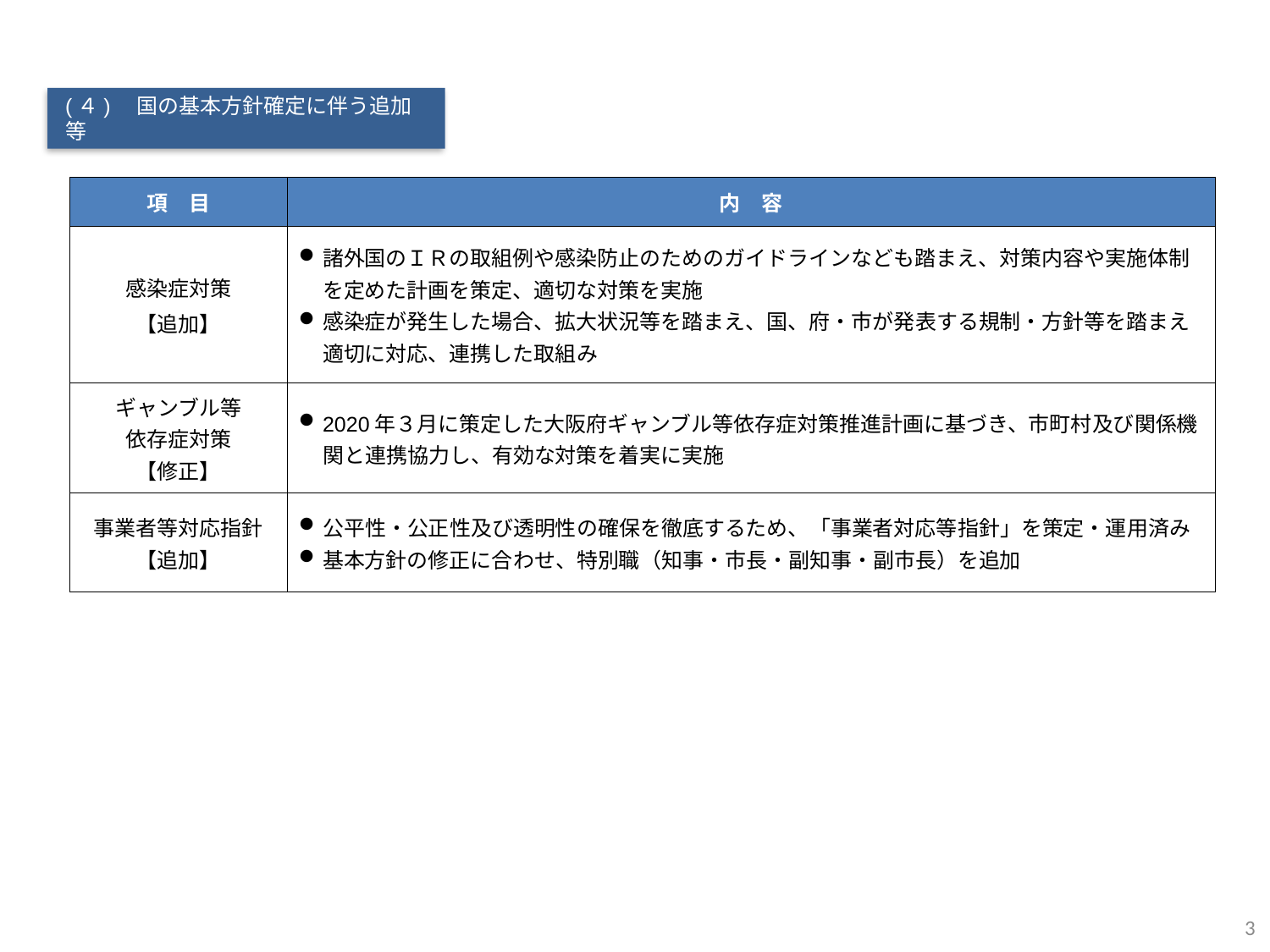

(４)　国の基本方針確定に伴う追加等

| 項　目 | 内　容 |
| --- | --- |
| 感染症対策 【追加】 | 諸外国のＩＲの取組例や感染防止のためのガイドラインなども踏まえ、対策内容や実施体制を定めた計画を策定、適切な対策を実施 感染症が発生した場合、拡大状況等を踏まえ、国、府・市が発表する規制・方針等を踏まえ適切に対応、連携した取組み |
| ギャンブル等 依存症対策 【修正】 | 2020年３月に策定した大阪府ギャンブル等依存症対策推進計画に基づき、市町村及び関係機関と連携協力し、有効な対策を着実に実施 |
| 事業者等対応指針 【追加】 | 公平性・公正性及び透明性の確保を徹底するため、「事業者対応等指針」を策定・運用済み 基本方針の修正に合わせ、特別職（知事・市長・副知事・副市長）を追加 |
3